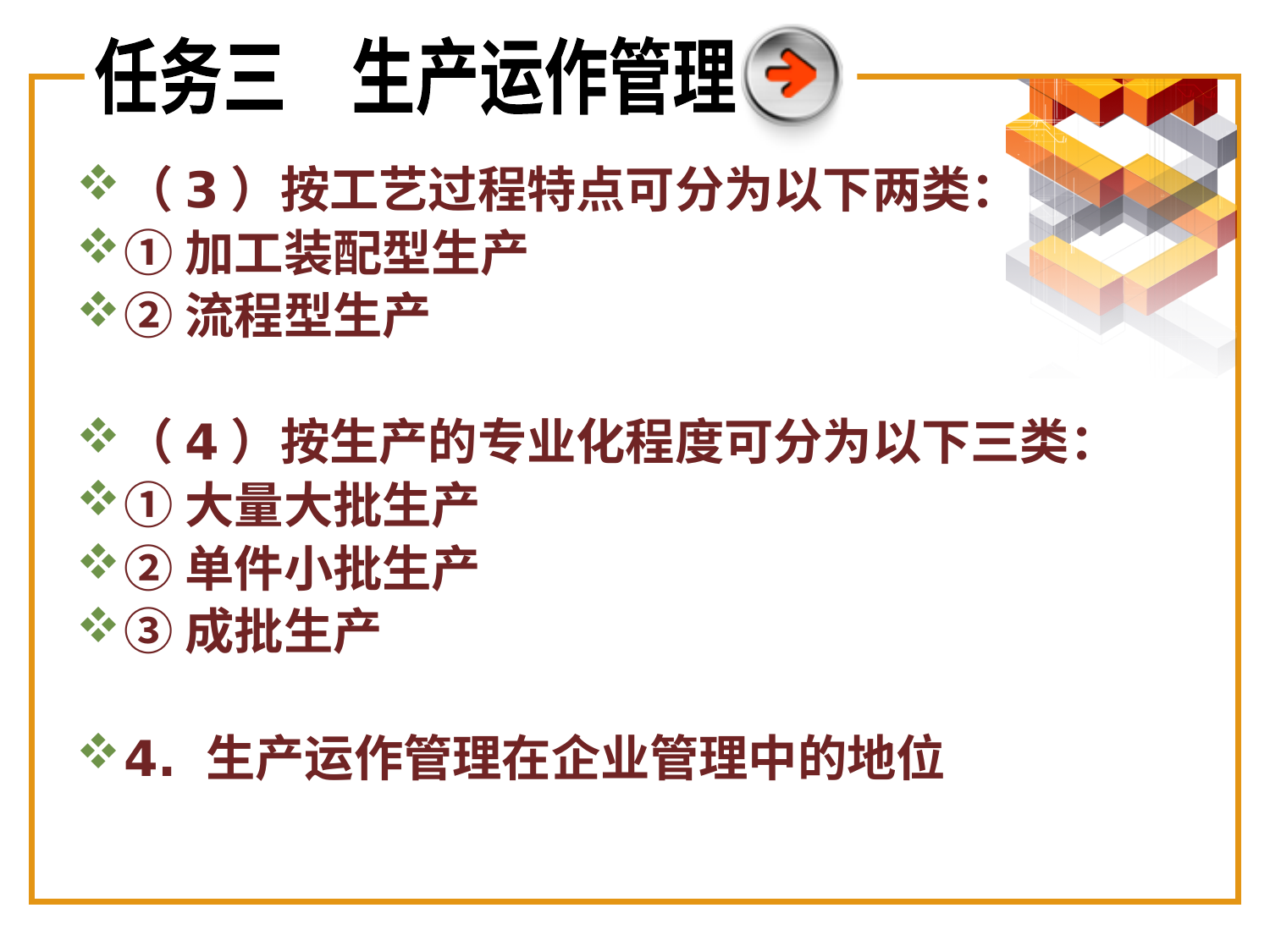

任务三　生产运作管理
（3）按工艺过程特点可分为以下两类：
①加工装配型生产
②流程型生产

（4）按生产的专业化程度可分为以下三类：
①大量大批生产
②单件小批生产
③成批生产

4. 生产运作管理在企业管理中的地位